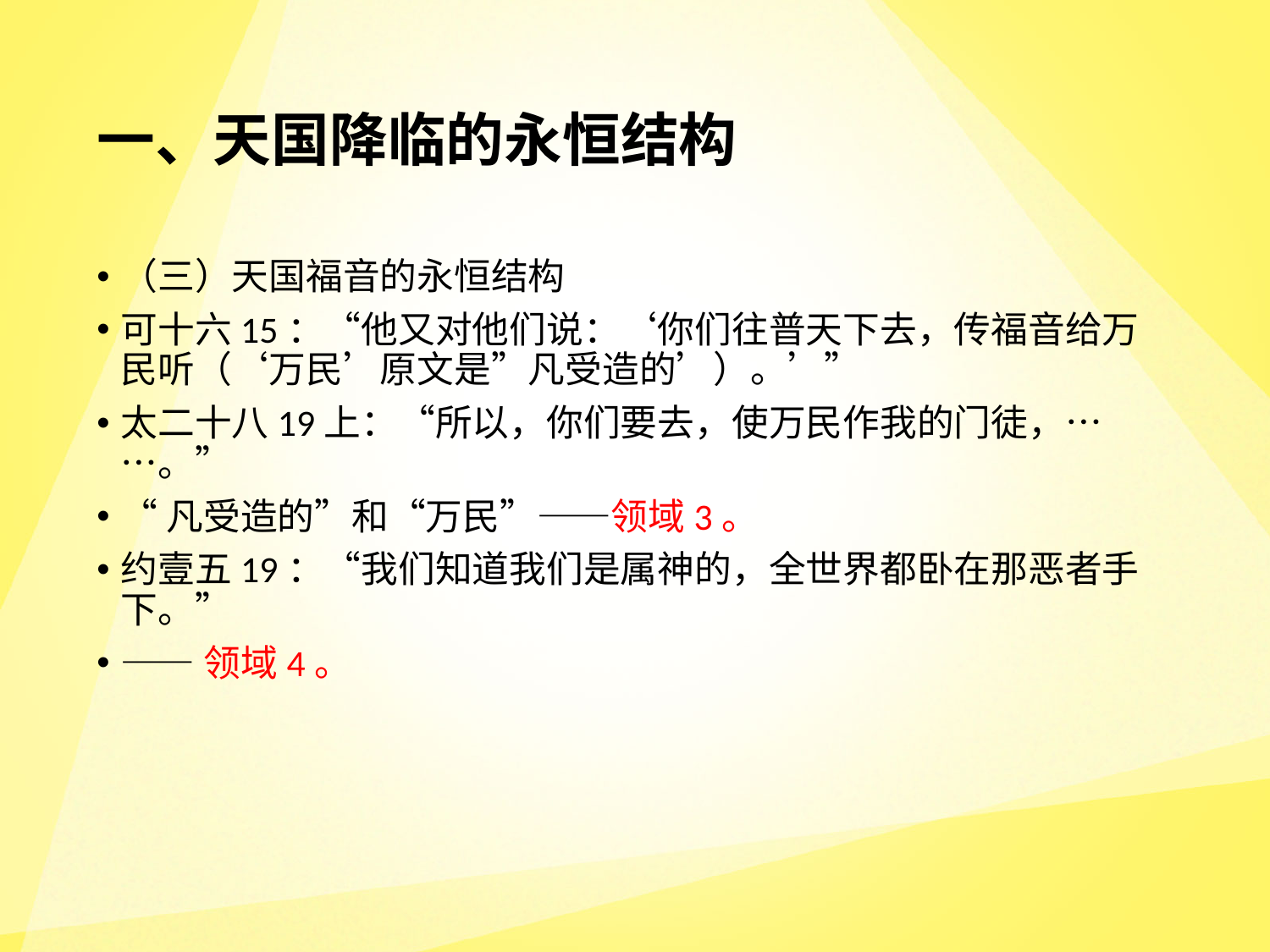

# 一、天国降临的永恒结构
（三）天国福音的永恒结构
可十六15：“他又对他们说：‘你们往普天下去，传福音给万民听（‘万民’原文是”凡受造的’）。’”
太二十八19上：“所以，你们要去，使万民作我的门徒，……。”
“凡受造的”和“万民”——领域3。
约壹五19：“我们知道我们是属神的，全世界都卧在那恶者手下。”
——领域4。